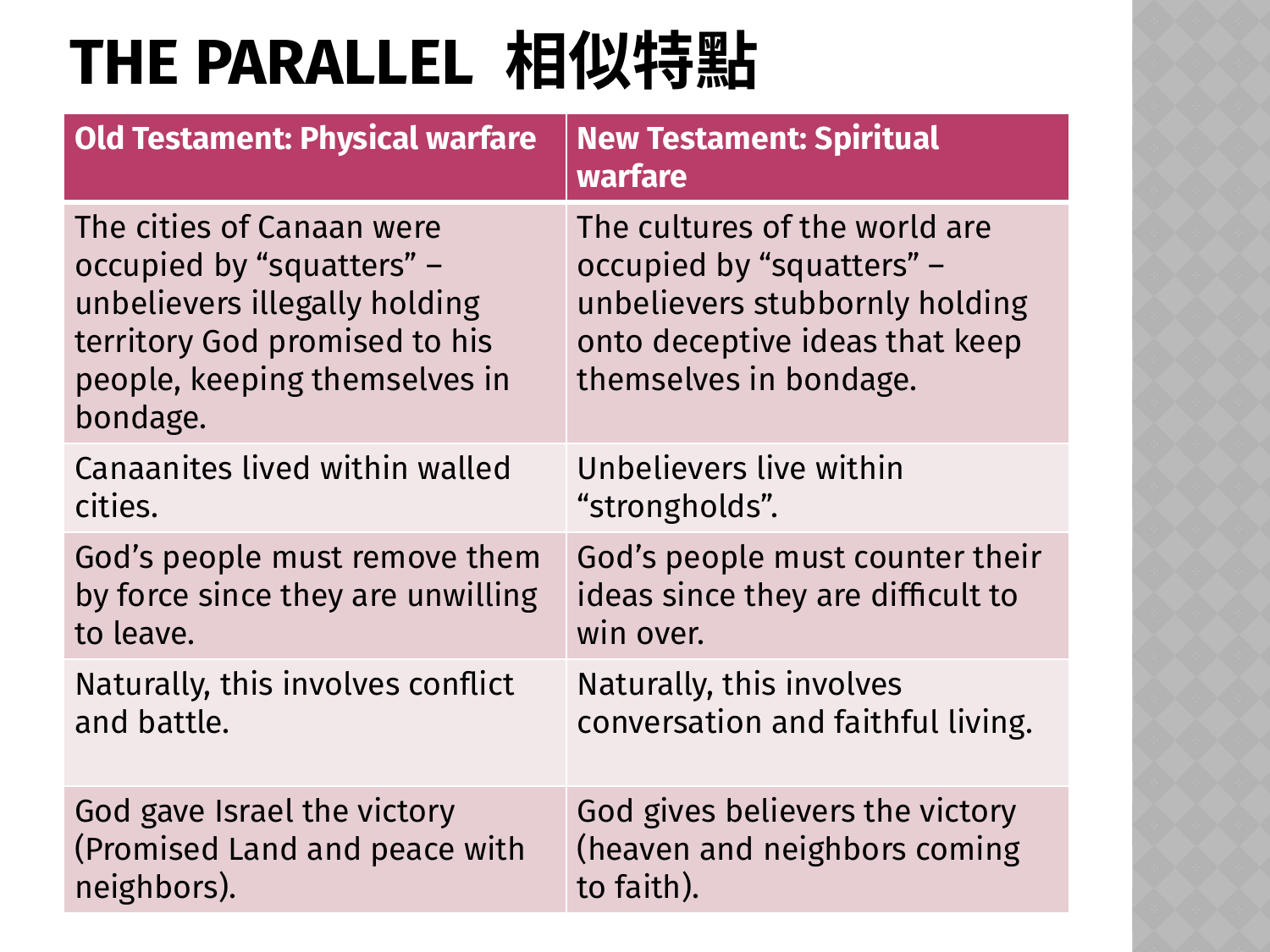

# The Parallel 相似特點
| Old Testament: Physical warfare | New Testament: Spiritual warfare |
| --- | --- |
| The cities of Canaan were occupied by “squatters” – unbelievers illegally holding territory God promised to his people, keeping themselves in bondage. | The cultures of the world are occupied by “squatters” – unbelievers stubbornly holding onto deceptive ideas that keep themselves in bondage. |
| Canaanites lived within walled cities. | Unbelievers live within “strongholds”. |
| God’s people must remove them by force since they are unwilling to leave. | God’s people must counter their ideas since they are difficult to win over. |
| Naturally, this involves conflict and battle. | Naturally, this involves conversation and faithful living. |
| God gave Israel the victory (Promised Land and peace with neighbors). | God gives believers the victory (heaven and neighbors coming to faith). |